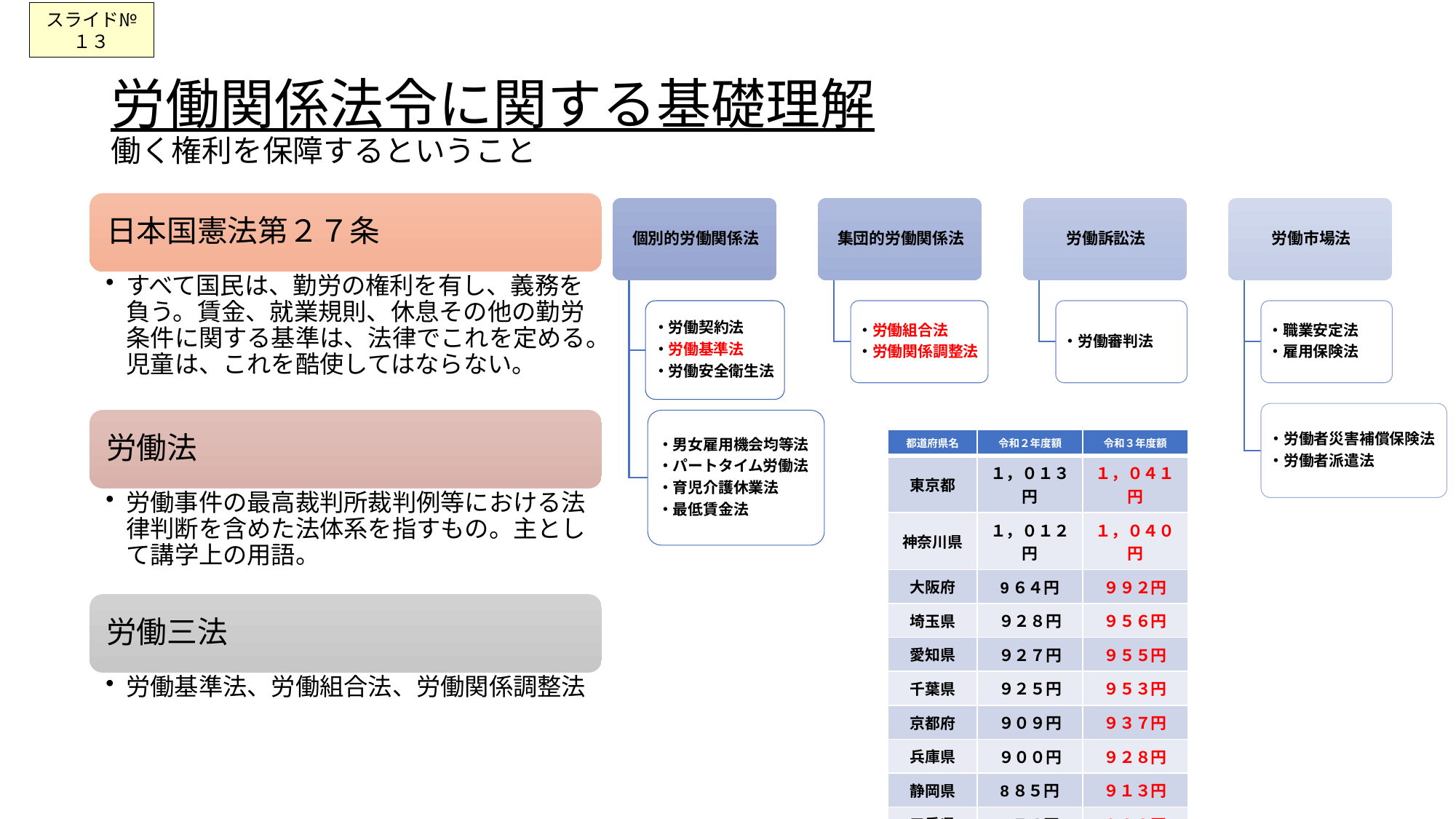

スライド№１３
個別的労働関係法
・労働契約法
・労働基準法
・労働安全衛生法
・男女雇用機会均等法
・パートタイム労働法
・育児介護休業法
・最低賃金法
集団的労働関係法
・労働組合法
・労働関係調整法
労働訴訟法
・労働審判法
労働市場法
・職業安定法
・雇用保険法
・労働者災害補償保険法
・労働者派遣法
# 労働関係法令に関する基礎理解 働く権利を保障するということ
日本国憲法第２７条
すべて国民は、勤労の権利を有し、義務を負う。賃金、就業規則、休息その他の勤労条件に関する基準は、法律でこれを定める。児童は、これを酷使してはならない。
労働法
労働事件の最高裁判所裁判例等における法律判断を含めた法体系を指すもの。主として講学上の用語。
労働三法
労働基準法、労働組合法、労働関係調整法
| 都道府県名 | 令和２年度額 | 令和３年度額 |
| --- | --- | --- |
| 東京都 | １，０１３円 | １，０４１円 |
| 神奈川県 | １，０１２円 | １，０４０円 |
| 大阪府 | 9６４円 | ９９２円 |
| 埼玉県 | ９２８円 | ９５６円 |
| 愛知県 | ９２７円 | ９５５円 |
| 千葉県 | ９２５円 | ９５３円 |
| 京都府 | ９０９円 | ９３７円 |
| 兵庫県 | ９００円 | ９２８円 |
| 静岡県 | 8８５円 | ９１３円 |
| 三重県 | 8７４円 | ９０２円 |